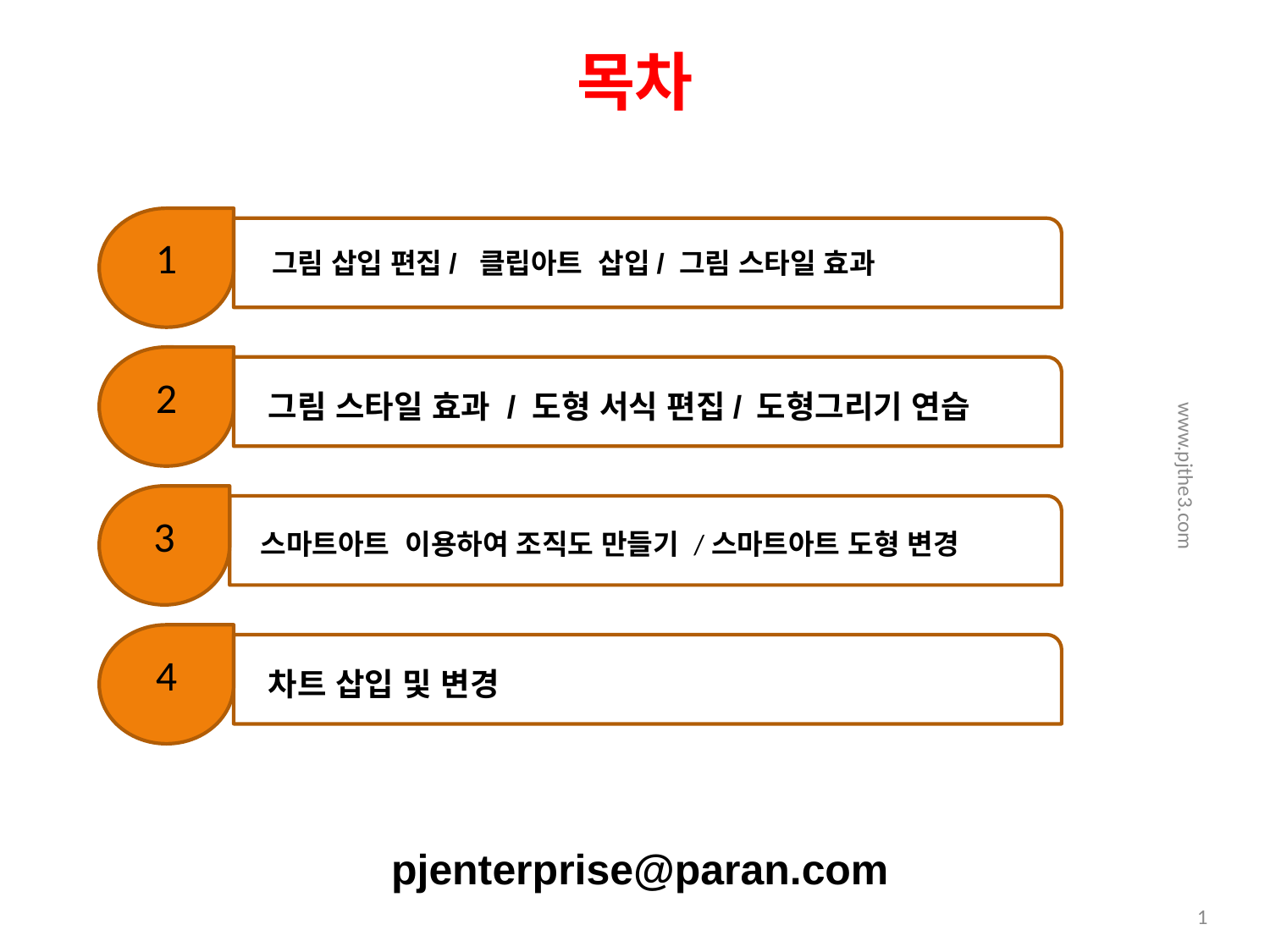

목차

1
 그림 삽입 편집/  클립아트  삽입/ 그림 스타일 효과
2
 그림 스타일 효과 / 도형 서식 편집/ 도형그리기 연습
3
 스마트아트  이용하여 조직도 만들기 /스마트아트 도형 변경
4
 차트 삽입 및 변경
www.pjthe3.com
pjenterprise@paran.com
1